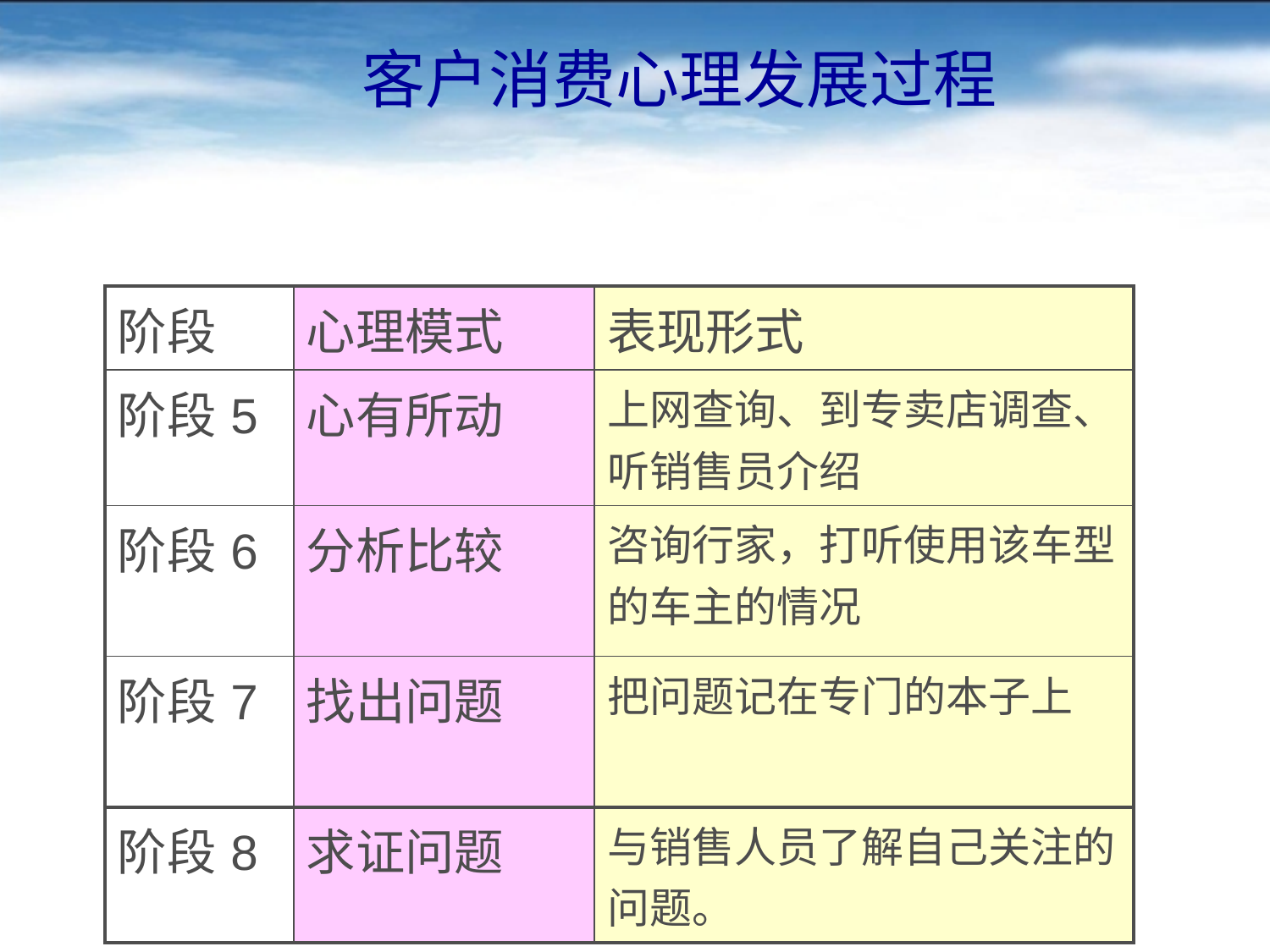

# 客户消费心理发展过程

| 阶段 | 心理模式 | 表现形式 |
| --- | --- | --- |
| 阶段5 | 心有所动 | 上网查询、到专卖店调查、听销售员介绍 |
| 阶段6 | 分析比较 | 咨询行家，打听使用该车型的车主的情况 |
| 阶段7 | 找出问题 | 把问题记在专门的本子上 |
| 阶段8 | 求证问题 | 与销售人员了解自己关注的问题。 |